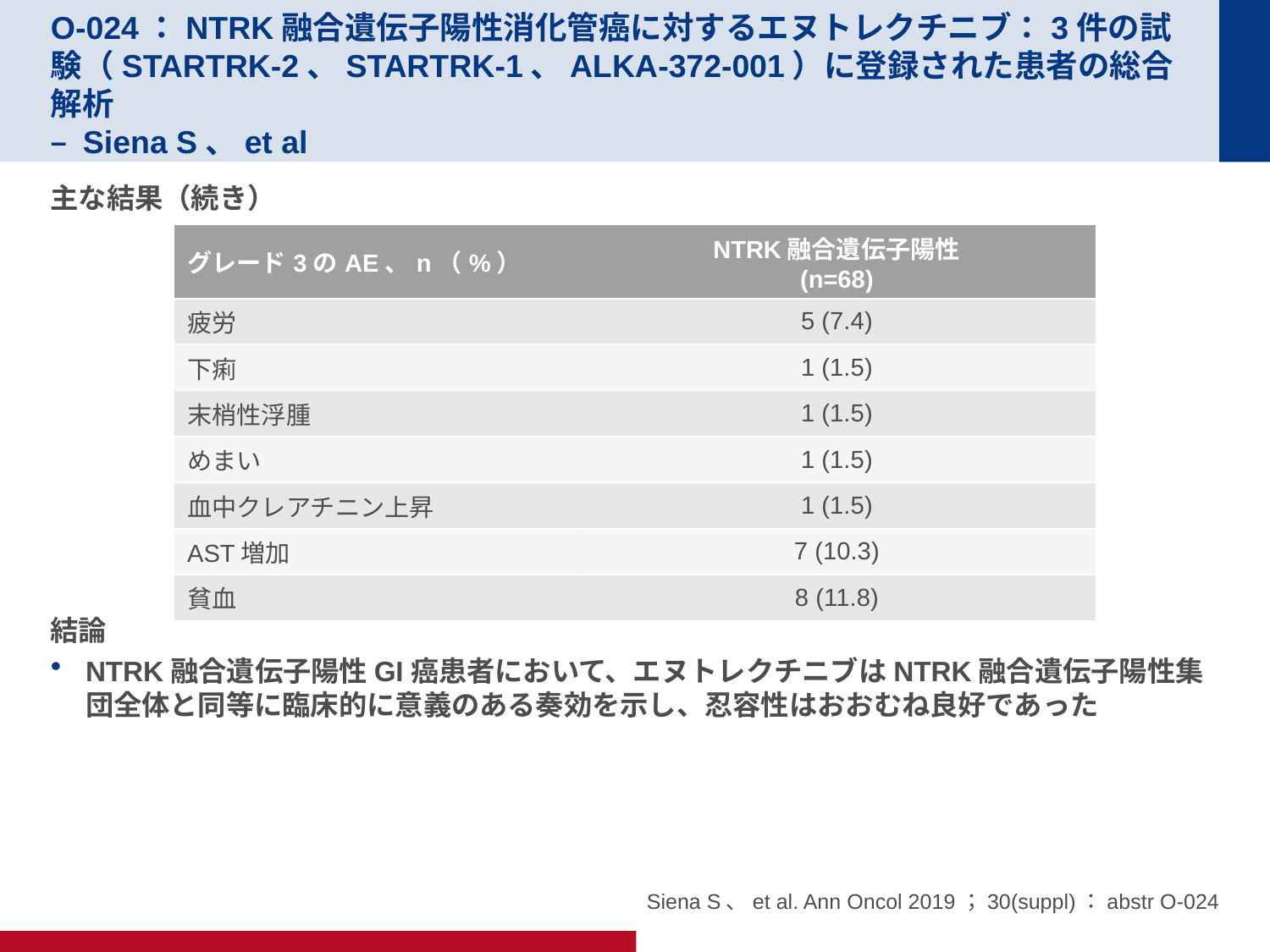

# O-024：NTRK融合遺伝子陽性消化管癌に対するエヌトレクチニブ：3件の試験（STARTRK-2、STARTRK-1、ALKA-372-001）に登録された患者の総合解析 – Siena S、et al
主な結果（続き）
結論
NTRK融合遺伝子陽性GI癌患者において、エヌトレクチニブはNTRK融合遺伝子陽性集団全体と同等に臨床的に意義のある奏効を示し、忍容性はおおむね良好であった
| グレード3のAE、n（%） | NTRK融合遺伝子陽性 (n=68) |
| --- | --- |
| 疲労 | 5 (7.4) |
| 下痢 | 1 (1.5) |
| 末梢性浮腫 | 1 (1.5) |
| めまい | 1 (1.5) |
| 血中クレアチニン上昇 | 1 (1.5) |
| AST増加 | 7 (10.3) |
| 貧血 | 8 (11.8) |
Siena S、et al. Ann Oncol 2019；30(suppl)：abstr O-024